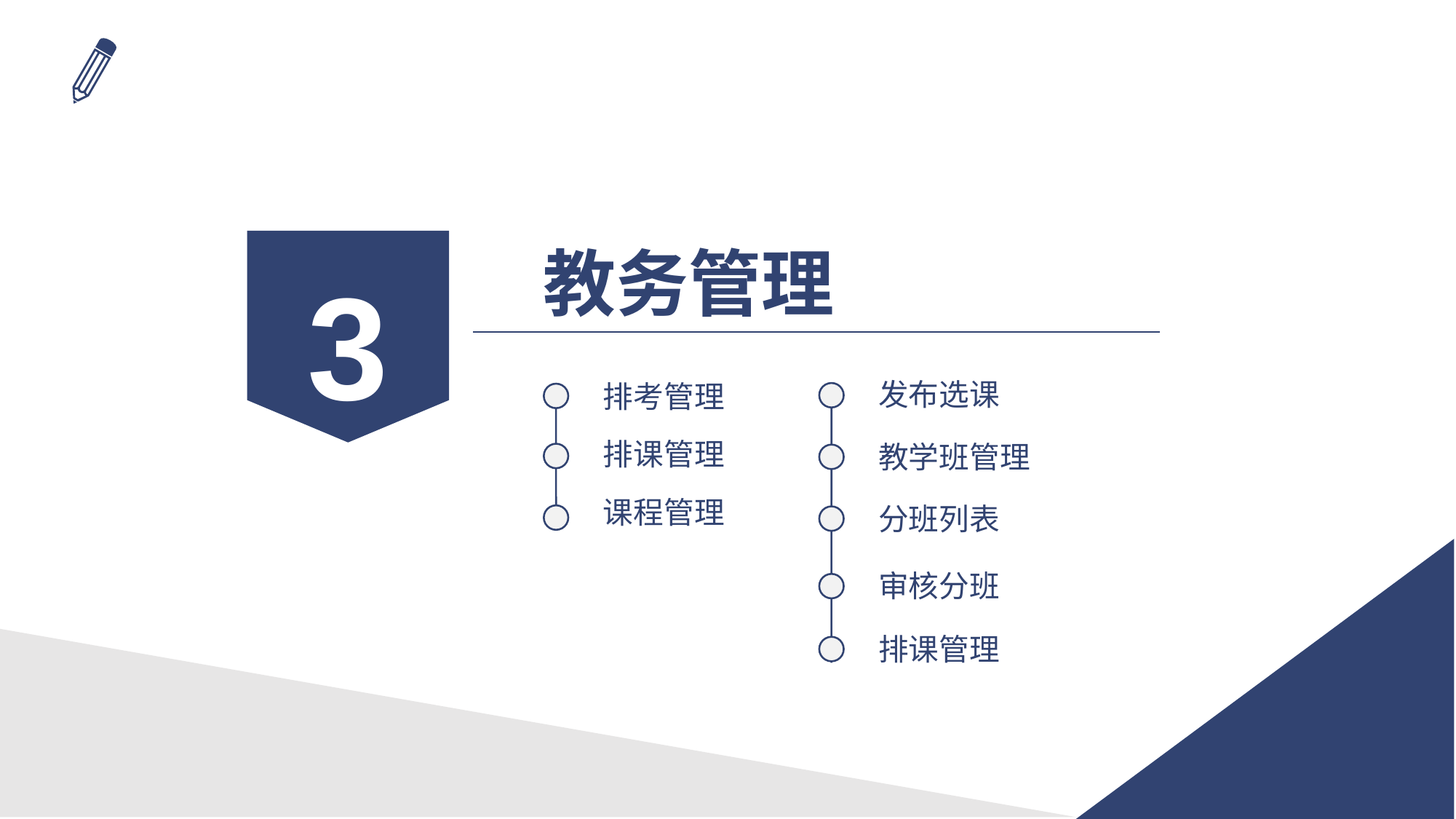

3
教务管理
发布选课
排考管理

排课管理
教学班管理

课程管理

分班列表

审核分班

排课管理